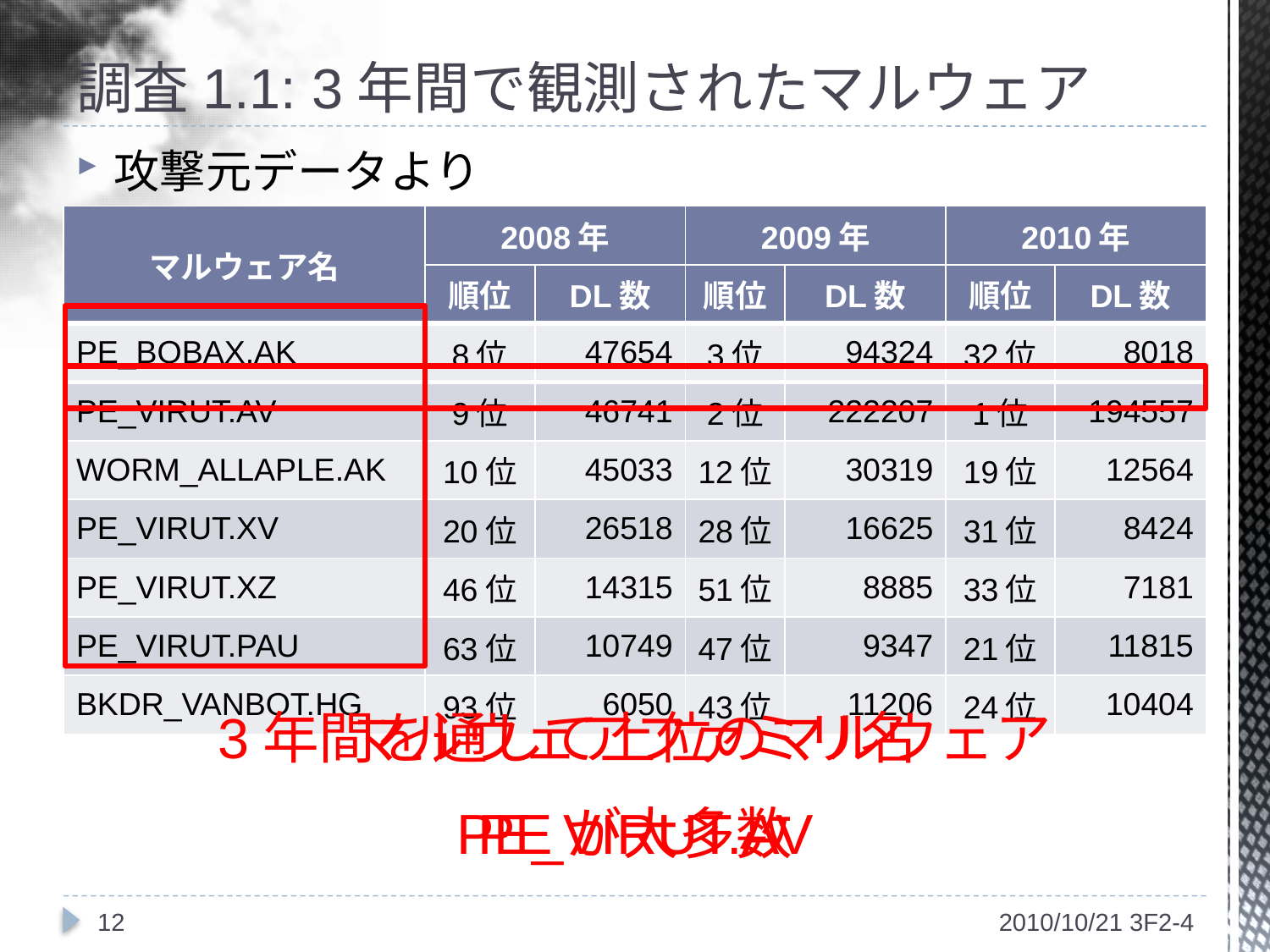

# 調査1.1: 3年間で観測されたマルウェア
攻撃元データより
| マルウェア名 | 2008年 |  | 2009年 |  | 2010年 |  |
| --- | --- | --- | --- | --- | --- | --- |
|  | 順位 | DL数 | 順位 | DL数 | 順位 | DL数 |
| PE\_BOBAX.AK | 8位 | 47654 | 3位 | 94324 | 32位 | 8018 |
| PE\_VIRUT.AV | 9位 | 46741 | 2位 | 222207 | 1位 | 194557 |
| WORM\_ALLAPLE.AK | 10位 | 45033 | 12位 | 30319 | 19位 | 12564 |
| PE\_VIRUT.XV | 20位 | 26518 | 28位 | 16625 | 31位 | 8424 |
| PE\_VIRUT.XZ | 46位 | 14315 | 51位 | 8885 | 33位 | 7181 |
| PE\_VIRUT.PAU | 63位 | 10749 | 47位 | 9347 | 21位 | 11815 |
| BKDR\_VANBOT.HG | 93位 | 6050 | 43位 | 11206 | 24位 | 10404 |

3年間を通して上位のマルウェア
PE_VIRUT.AV
マルウェアファミリ名
PEが大多数
12
2010/10/21 3F2-4